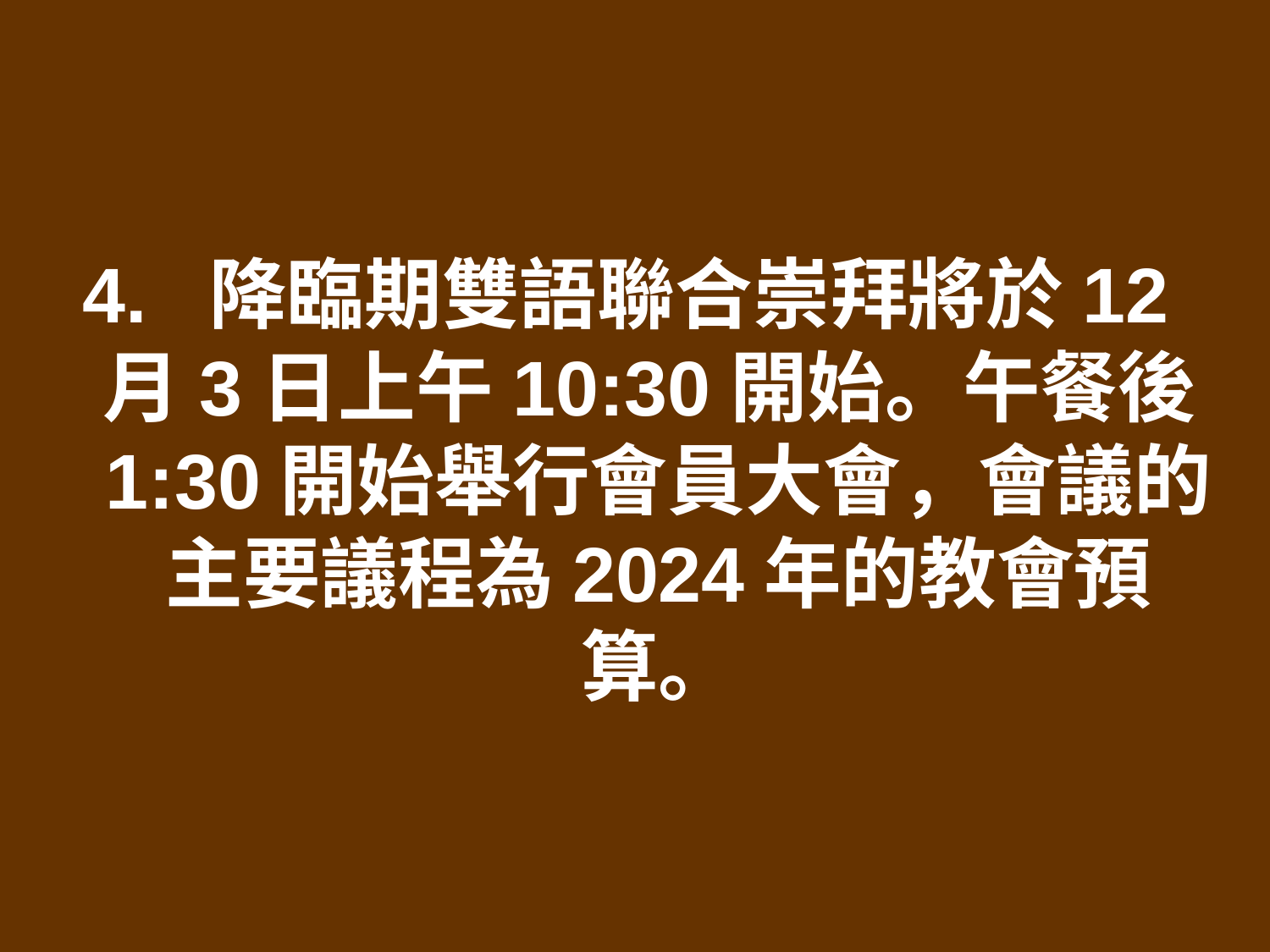

4.  降臨期雙語聯合崇拜將於12月3日上午10:30開始。午餐後1:30開始舉行會員大會，會議的主要議程為2024年的教會預算。